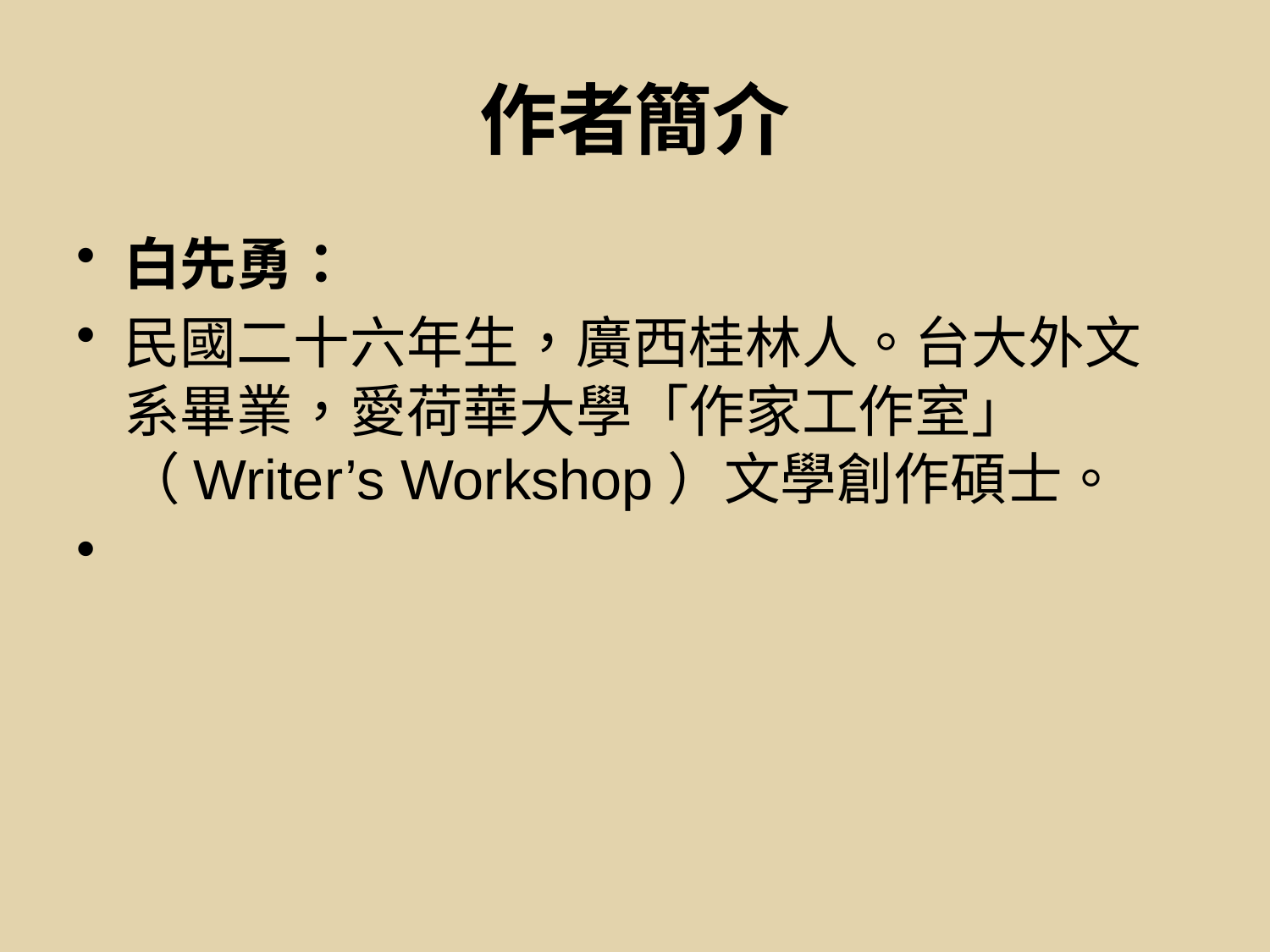

# 作者簡介
白先勇：
民國二十六年生，廣西桂林人。台大外文系畢業，愛荷華大學「作家工作室」（Writer’s Workshop）文學創作碩士。